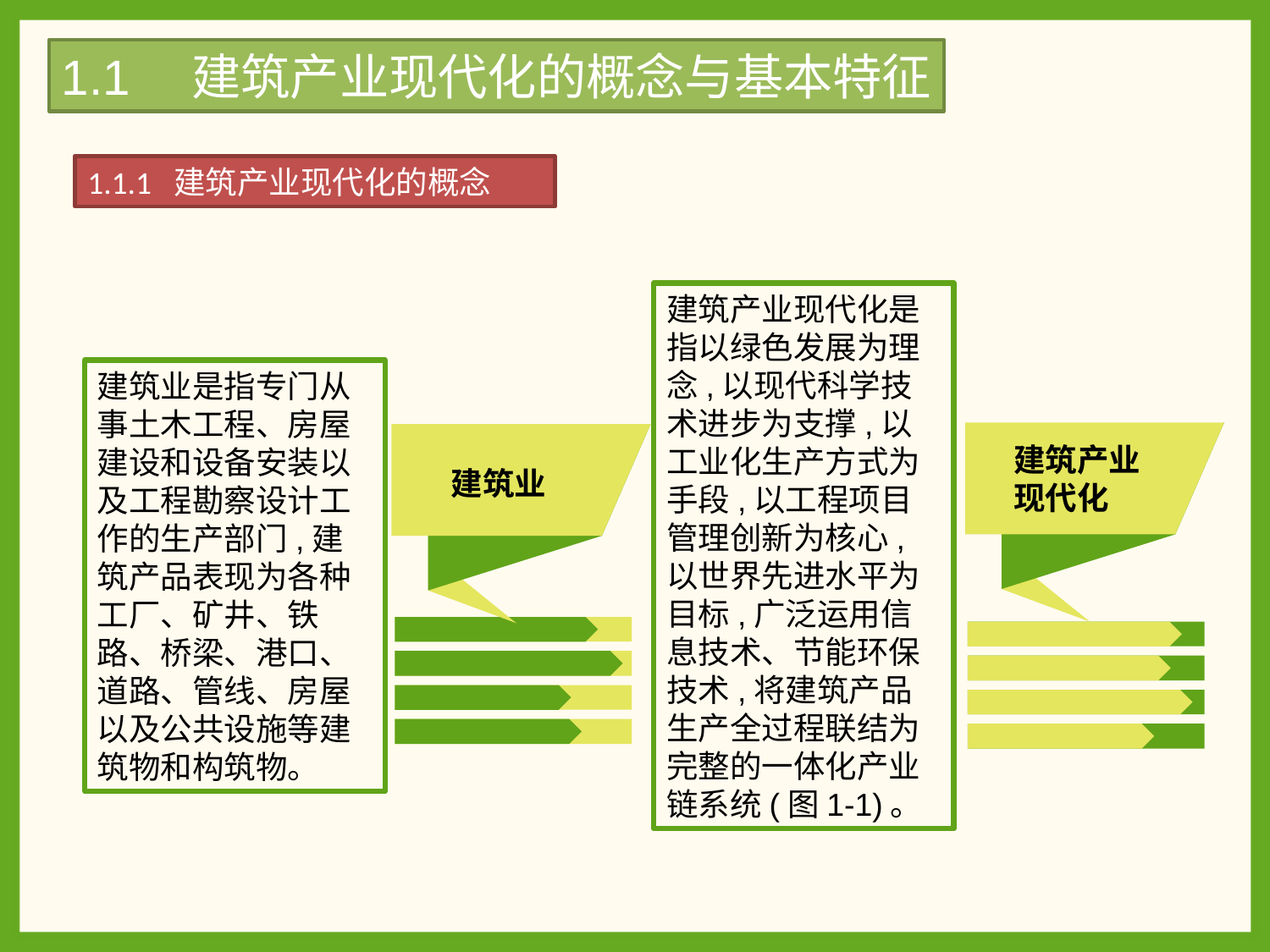

1.1　建筑产业现代化的概念与基本特征
1.1.1  建筑产业现代化的概念
点击添加文本
建筑产业现代化是指以绿色发展为理念,以现代科学技术进步为支撑,以工业化生产方式为手段,以工程项目管理创新为核心,以世界先进水平为目标,广泛运用信息技术、节能环保技术,将建筑产品生产全过程联结为完整的一体化产业链系统(图1-1)。
建筑业是指专门从事土木工程、房屋建设和设备安装以及工程勘察设计工作的生产部门,建筑产品表现为各种工厂、矿井、铁路、桥梁、港口、道路、管线、房屋以及公共设施等建筑物和构筑物。
点击添加文本

建筑产业现代化
建筑业
点击添加文本

点击添加文本